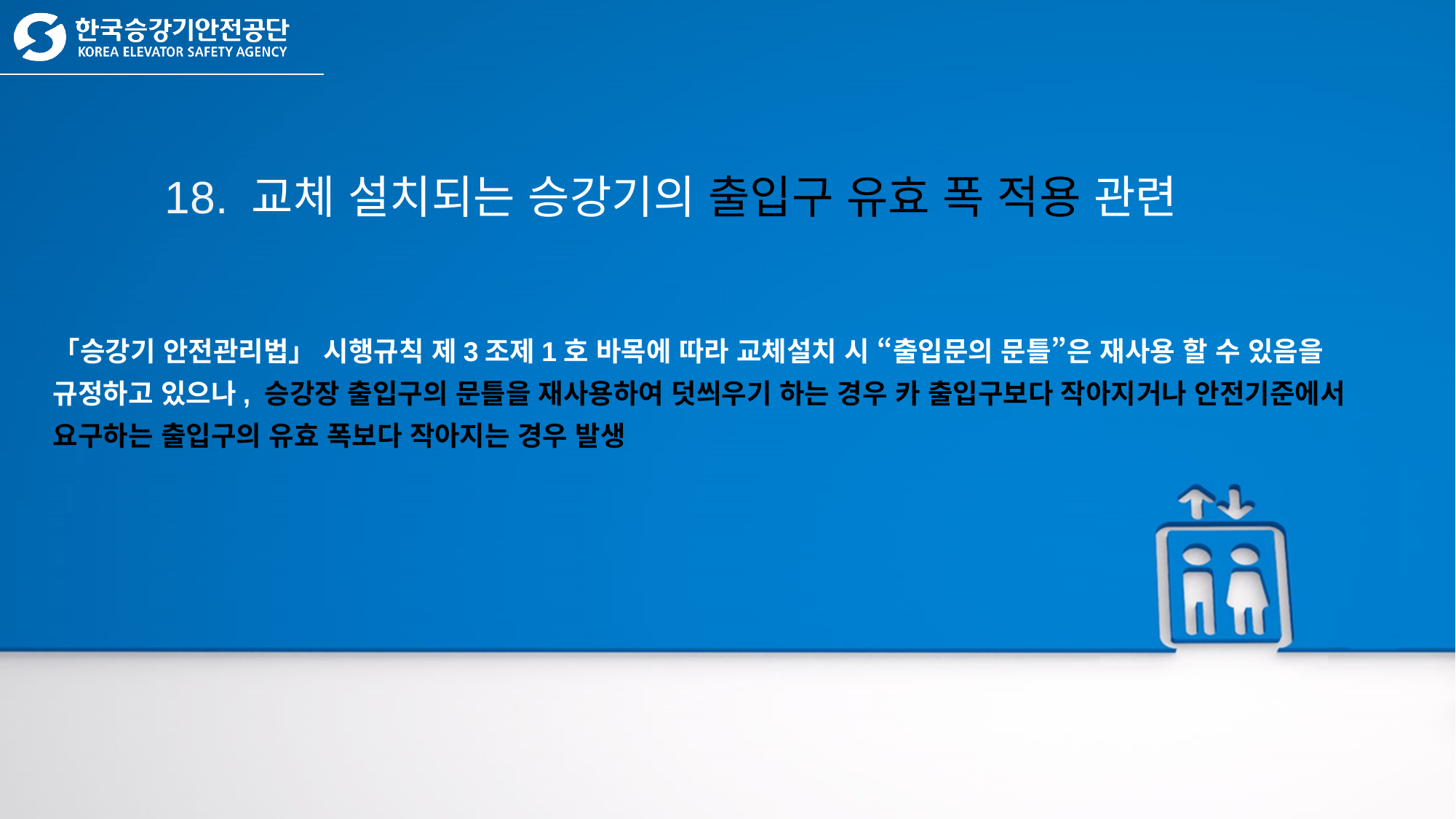

18. 교체 설치되는 승강기의 출입구 유효 폭 적용 관련
「승강기 안전관리법」 시행규칙 제3조제1호 바목에 따라 교체설치 시 “출입문의 문틀”은 재사용 할 수 있음을 규정하고 있으나, 승강장 출입구의 문틀을 재사용하여 덧씌우기 하는 경우 카 출입구보다 작아지거나 안전기준에서 요구하는 출입구의 유효 폭보다 작아지는 경우 발생